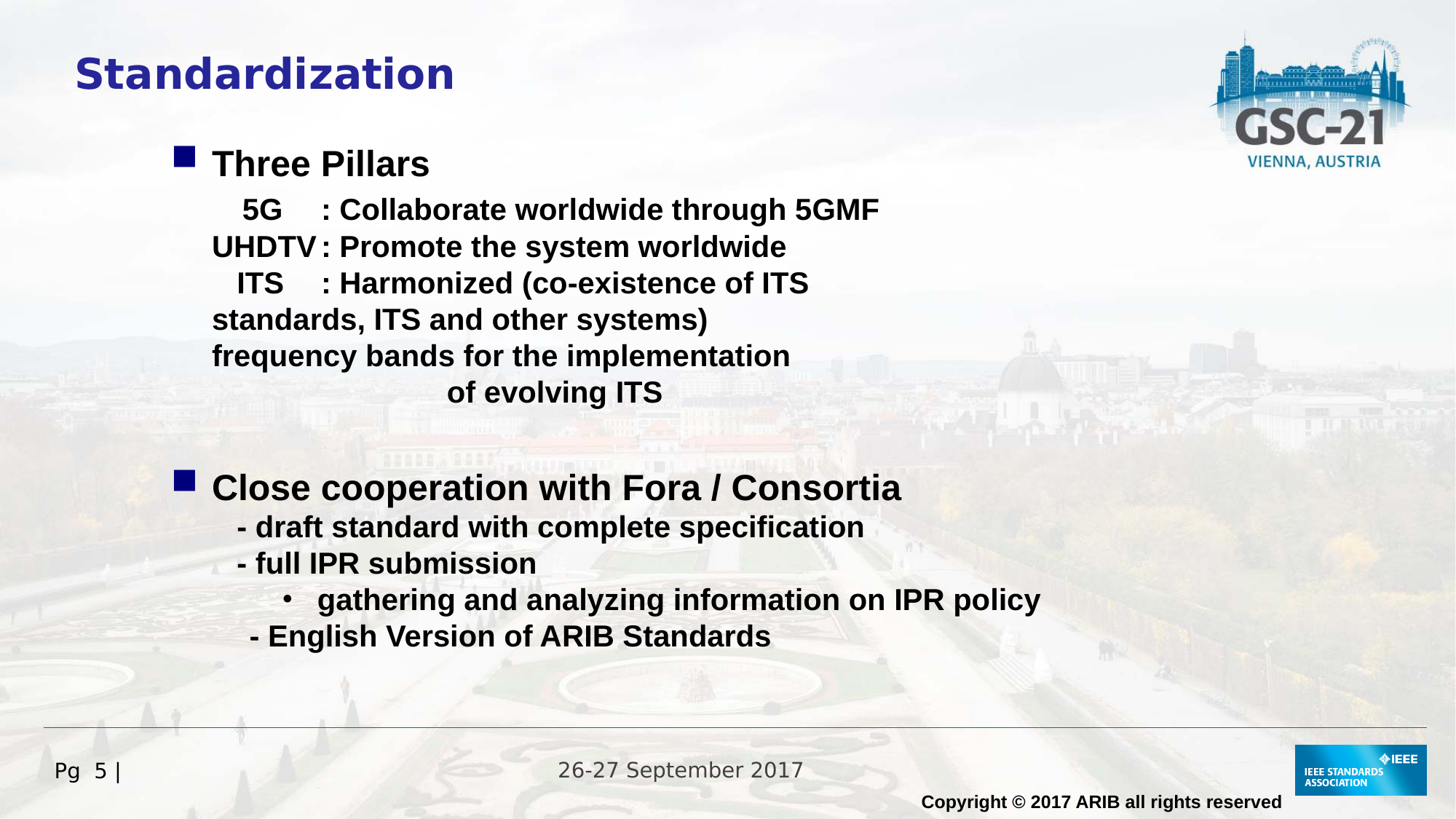

Standardization
Three Pillars
   5G	: Collaborate worldwide through 5GMF
UHDTV	: Promote the system worldwide
   ITS	: Harmonized (co-existence of ITS  			  standards, ITS and other systems)  			  frequency bands for the implementation
		  of evolving ITS
Close cooperation with Fora / Consortia
   - draft standard with complete specification
   - full IPR submission
　　・ gathering and analyzing information on IPR policy
　- English Version of ARIB Standards
Pg  5 |